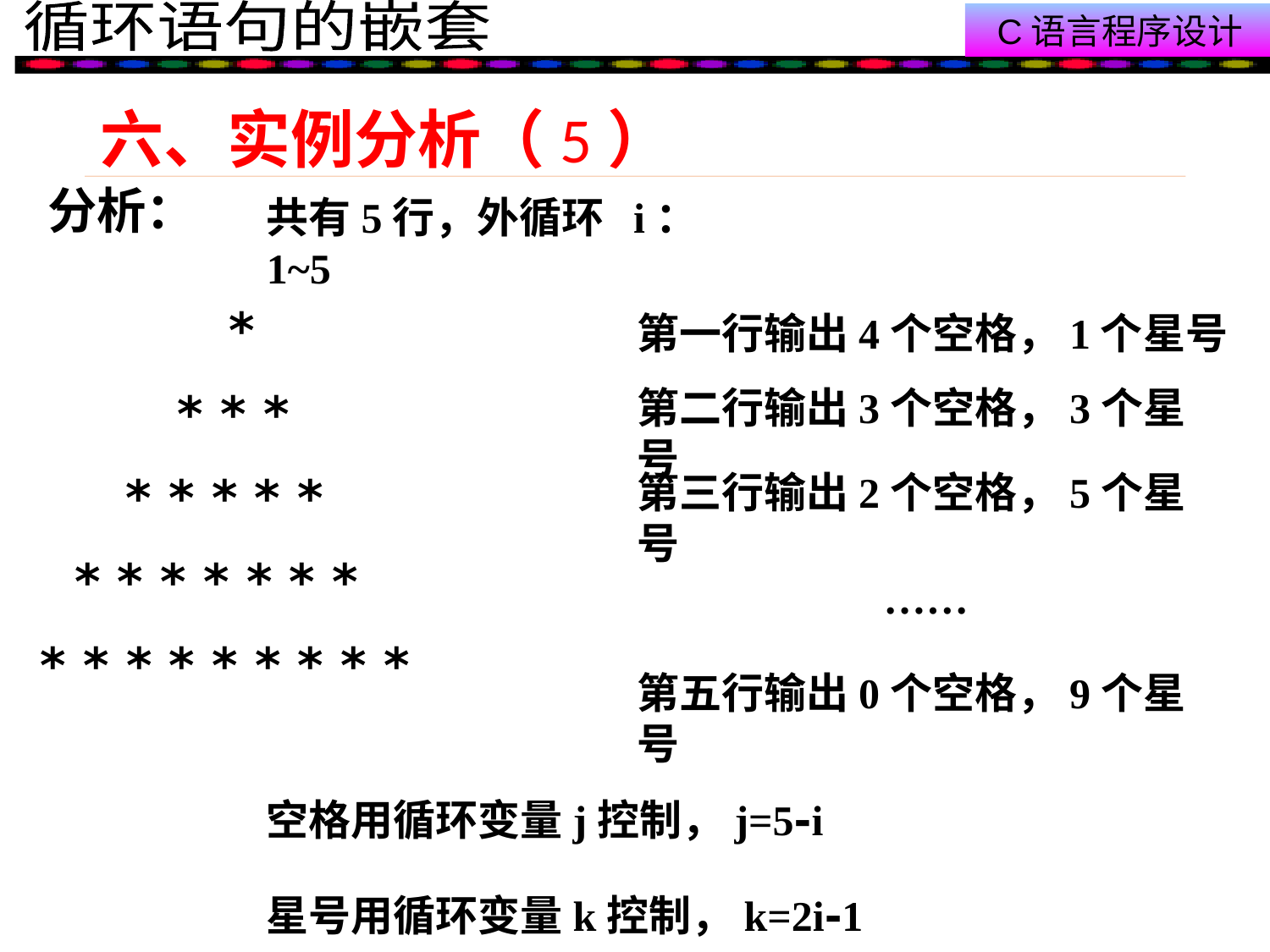

# 六、实例分析（5）
分析：
共有5行，外循环  i：1~5
           *
        * * *
     * * * * *
  * * * * * * *
* * * * * * * * *
第一行输出4个空格，1个星号
第二行输出3个空格，3个星号
第三行输出2个空格，5个星号
……
第五行输出0个空格，9个星号
空格用循环变量j控制，j=5-i
星号用循环变量k控制，k=2i-1